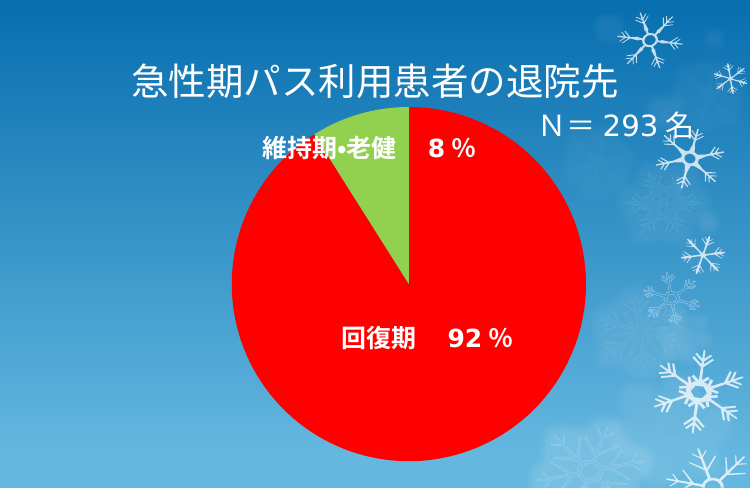

# 急性期パス利用患者の退院先

### Chart

| Category |  |
|---|---|
Ｎ＝293名
維持期・老健　8％
回復期　92％